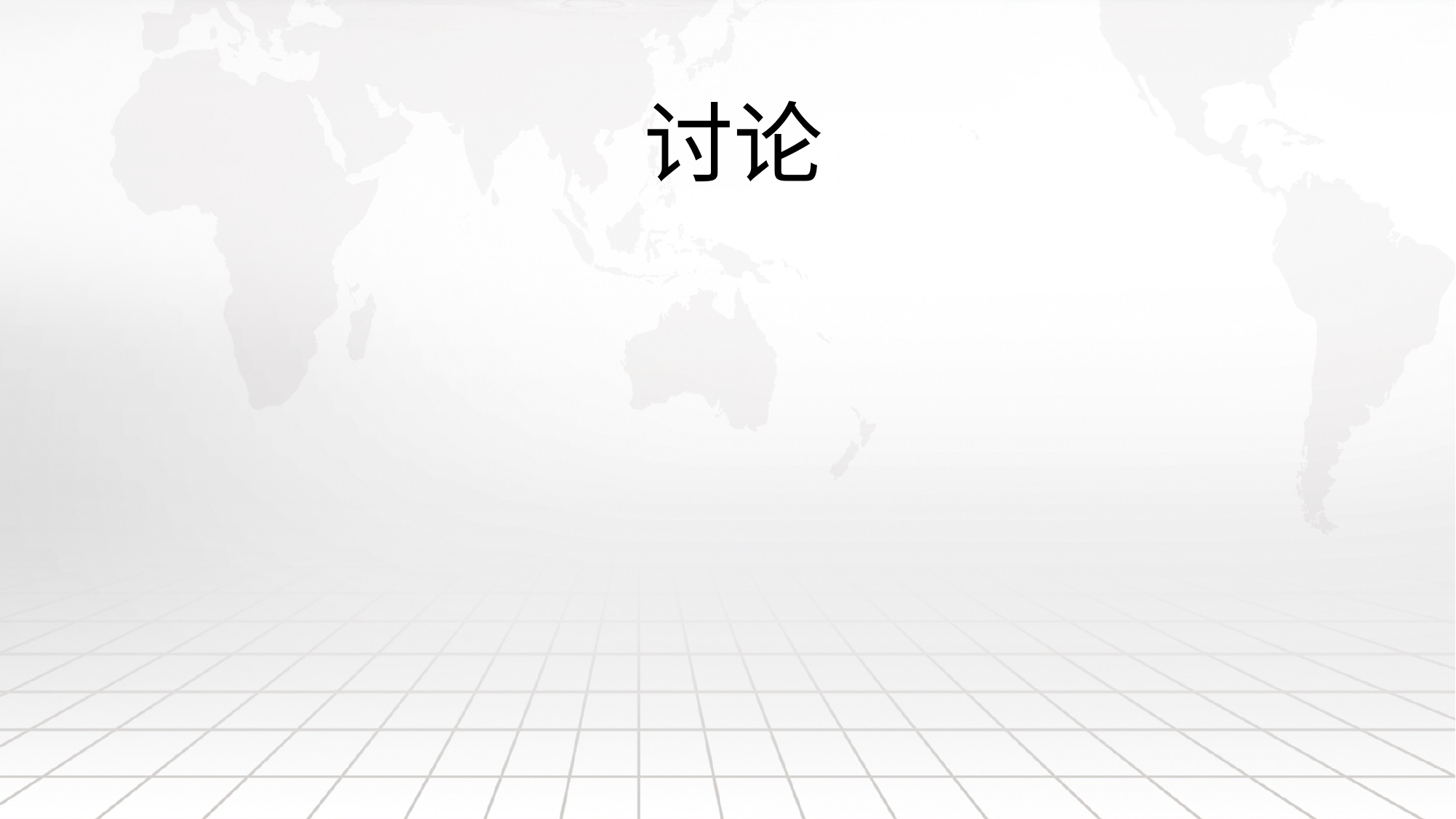

# 讨论
昆士兰旅游局究竟为什么要花如此大的气力招聘一名大堡礁看护员？
幸运儿只有一个，为什么会有众多网民乐于参加竞聘活动？
昆士兰旅游局是如何利用软文配合这次活动的？
我们能为代言对象策划一次“钓鱼”活动吗？（不要企望达到昆士兰旅游局那样的精彩，但也不能没有想法！）